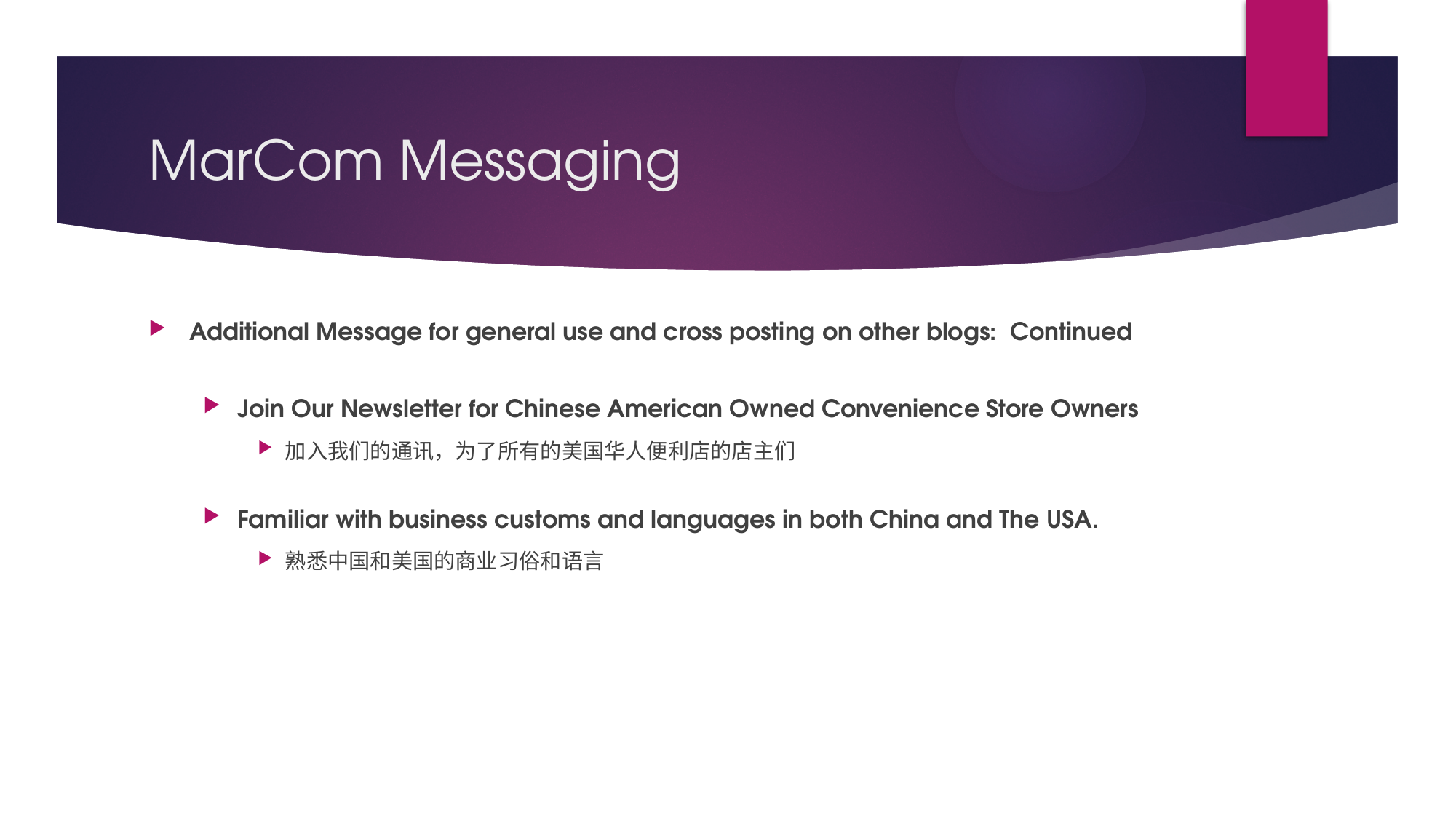

# MarCom Messaging
Additional Message for general use and cross posting on other blogs:  Continued
Join Our Newsletter for Chinese American Owned Convenience Store Owners
加入我们的通讯，为了所有的美国华人便利店的店主们
Familiar with business customs and languages in both China and The USA.
熟悉中国和美国的商业习俗和语言